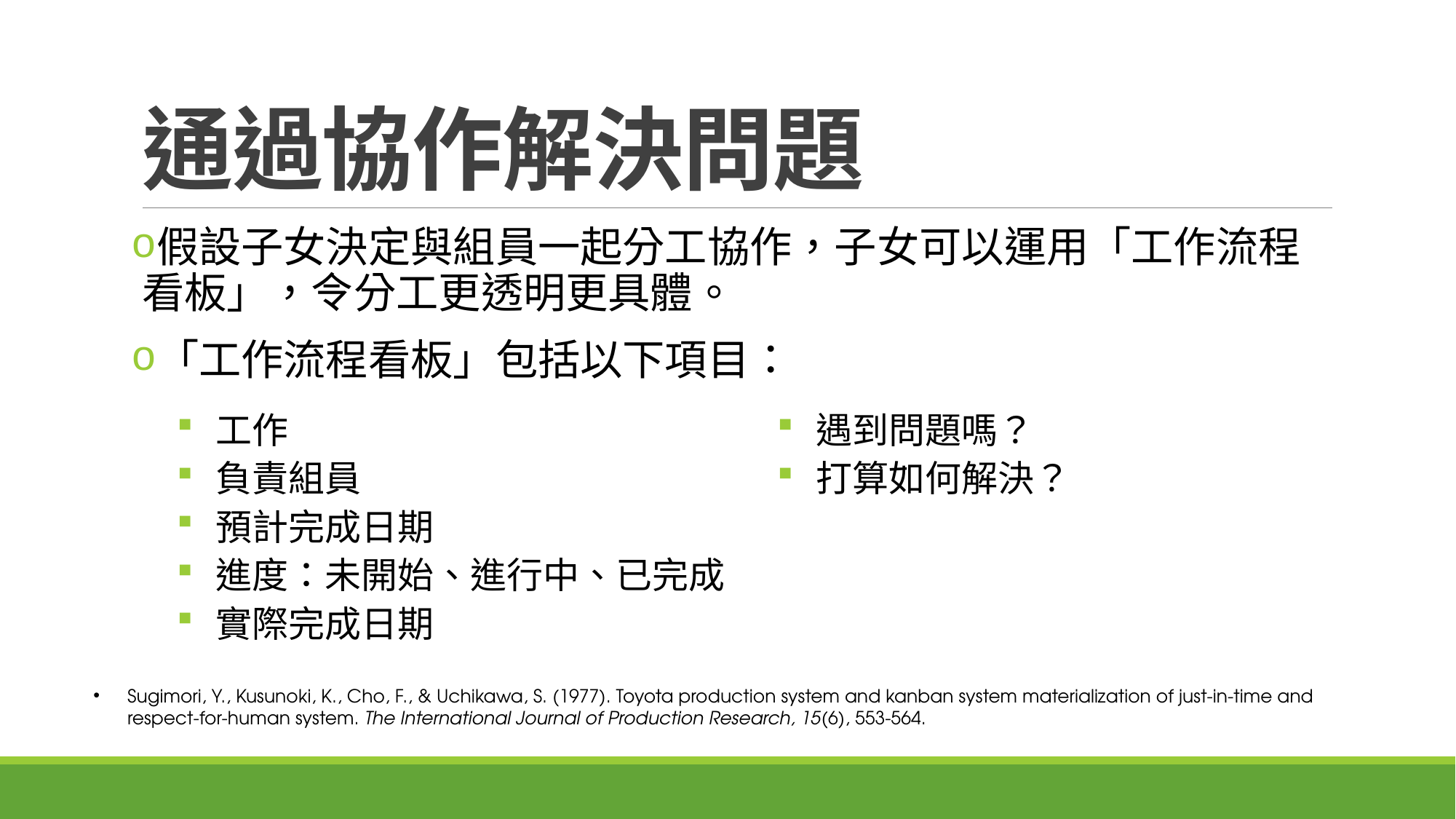

# 通過協作解決問題
假設子女決定與組員一起分工協作，子女可以運用「工作流程看板」，令分工更透明更具體。
「工作流程看板」包括以下項目：
 工作
 負責組員
 預計完成日期
 進度：未開始、進行中、已完成
 實際完成日期
 遇到問題嗎？
 打算如何解決？
Sugimori, Y., Kusunoki, K., Cho, F., & Uchikawa, S. (1977). Toyota production system and kanban system materialization of just-in-time and respect-for-human system. The International Journal of Production Research, 15(6), 553-564.